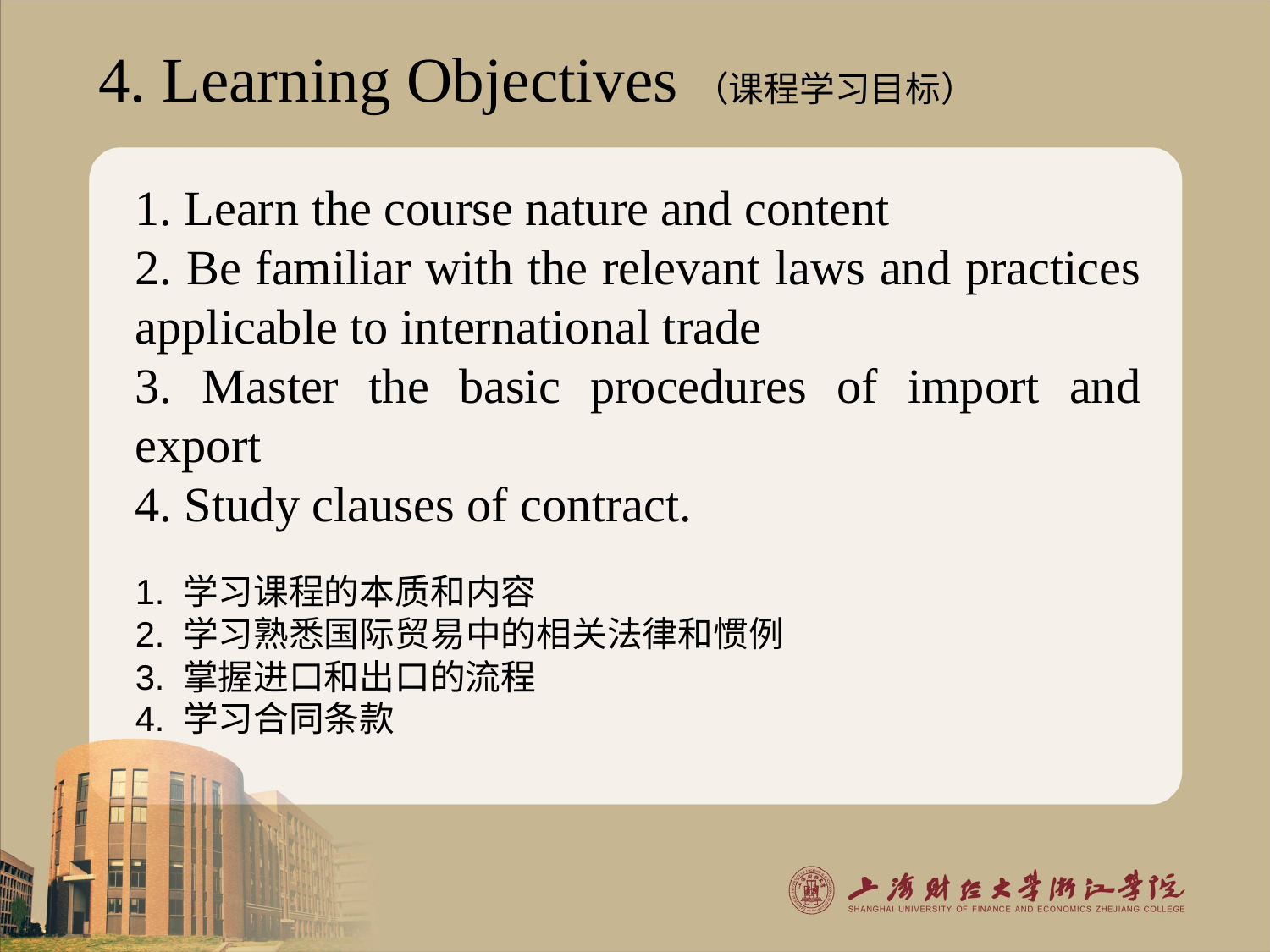

4. Learning Objectives（课程学习目标）
1. Learn the course nature and content
2. Be familiar with the relevant laws and practices applicable to international trade
3. Master the basic procedures of import and export
4. Study clauses of contract.

1. 学习课程的本质和内容
2. 学习熟悉国际贸易中的相关法律和惯例
3. 掌握进口和出口的流程
4. 学习合同条款